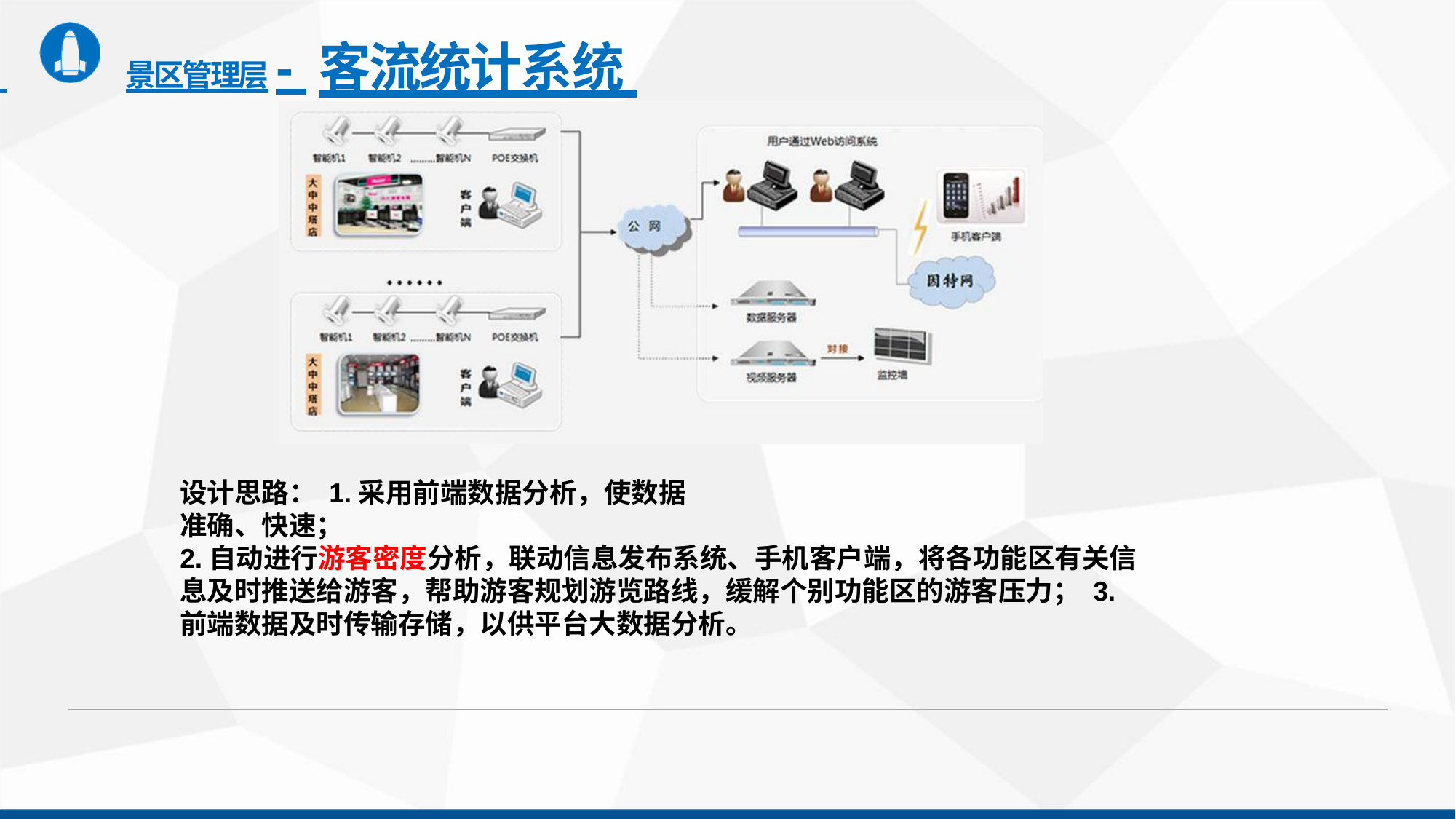

# 景区管理层- 客流统计系统

设计思路： 1.采用前端数据分析，使数据准确、快速；
2.自动进行游客密度分析，联动信息发布系统、手机客户端，将各功能区有关信 息及时推送给游客，帮助游客规划游览路线，缓解个别功能区的游客压力； 3.前端数据及时传输存储，以供平台大数据分析。